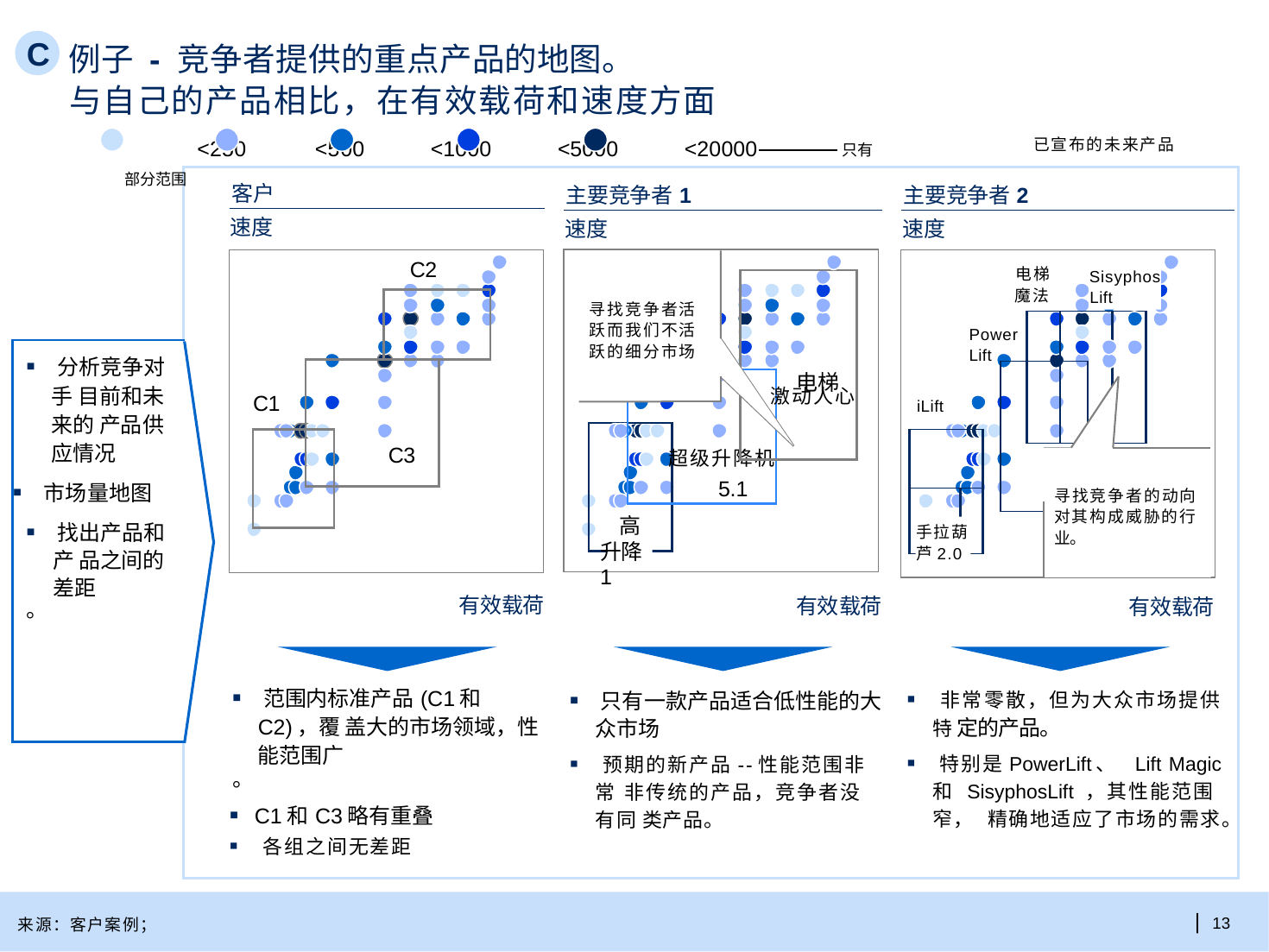

C

例子 - 竞争者提供的重点产品的地图。
与自己的产品相比，在有效载荷和速度方面

	<250           <500           <1000           <5000           <20000             只有部分范围

	已宣布的未来产品
|  |
| --- |
| 客户 |
| --- |
| 速度 |
|  |
| 有效载荷 |
|  |
| ▪ 范围内标准产品(C1和C2)，覆 盖大的市场领域，性能范围广 。 ▪ C1和C3略有重叠 ▪ 各组之间无差距 |
| 主要竞争者1 |
| --- |
| 速度 |
|  |
| 有效载荷 |
|  |
| ▪ 只有一款产品适合低性能的大 众市场 ▪ 预期的新产品--性能范围非常 非传统的产品，竞争者没有同 类产品。 |
| 主要竞争者2 |
| --- |
| 速度 |
|  |
| 有效载荷 |
|  |
| ▪ 非常零散，但为大众市场提供特 定的产品。 ▪ 特别是PowerLift、 Lift Magic和 SisyphosLift ，其性能范围窄， 精确地适应了市场的需求。 |
| C2 C1 |
| --- |
|  |
| --- |
| 电梯 魔法 Power Lift iLift |
| --- |

Sisyphos Lift

| 激动人心 |
| --- |

|  |
| --- |

寻找竞争者活 跃而我们不活 跃的细分市场

|  |  |  |
| --- | --- | --- |

| ▪ 分析竞争对手 目前和未来的 产品供应情况 ▪ 市场量地图 ▪ 找出产品和产 品之间的差距 。 |
| --- |

| C3 |
| --- |
|  |  |
| --- | --- |

电梯
| 超级升降机 5.1 |
| --- |

|  |
| --- |

|  |  |
| --- | --- |
|  |  |
|  |
| --- |

寻找竞争者的动向 对其构成威胁的行 业。

高  升降1

手拉葫 芦2.0

|  13

来源：客户案例；